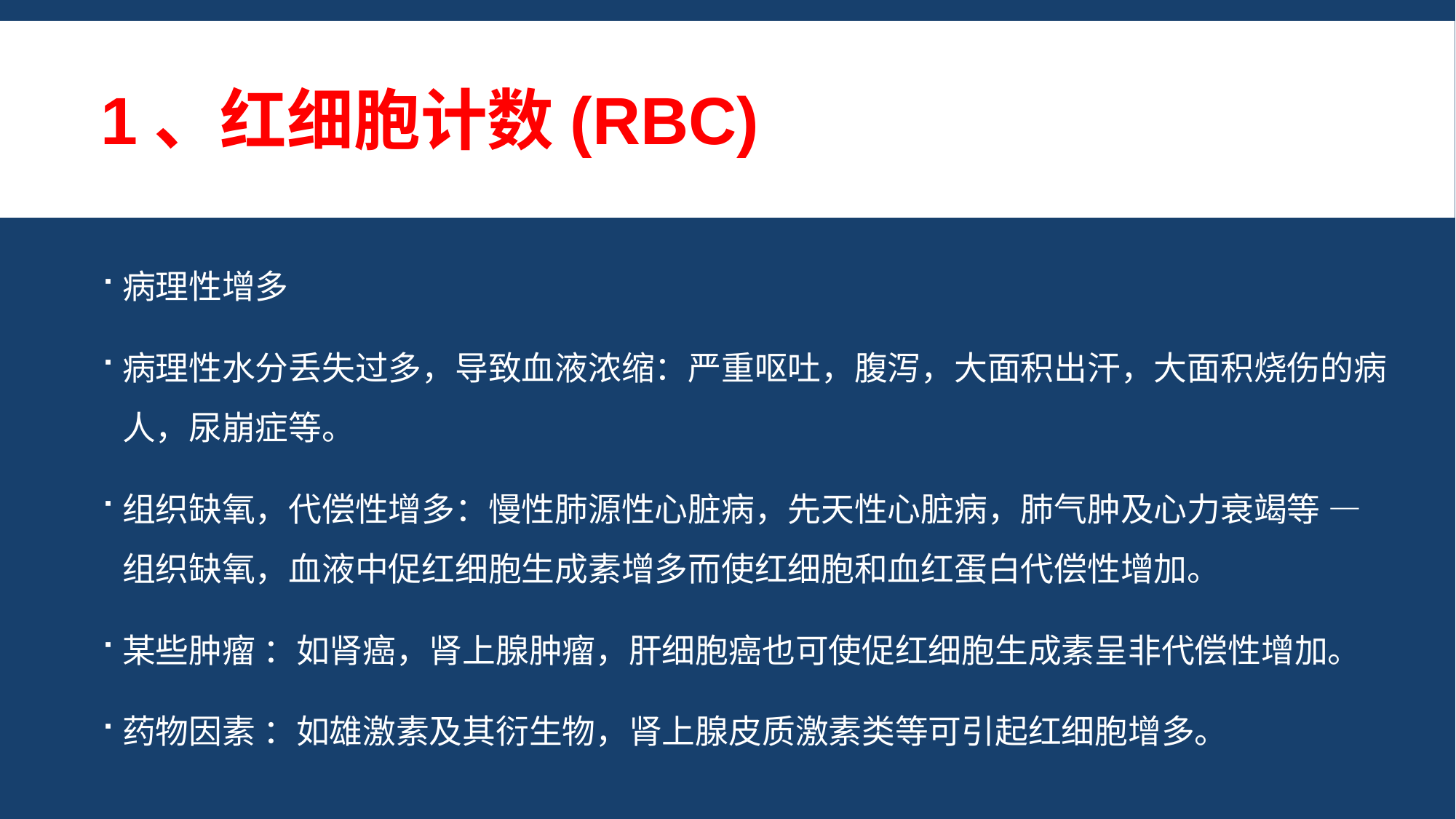

# 1、红细胞计数(RBC)
病理性增多
病理性水分丢失过多，导致血液浓缩：严重呕吐，腹泻，大面积出汗，大面积烧伤的病人，尿崩症等。
组织缺氧，代偿性增多：慢性肺源性心脏病，先天性心脏病，肺气肿及心力衰竭等 — 组织缺氧，血液中促红细胞生成素增多而使红细胞和血红蛋白代偿性增加。
某些肿瘤 ：如肾癌，肾上腺肿瘤，肝细胞癌也可使促红细胞生成素呈非代偿性增加。
药物因素 ：如雄激素及其衍生物，肾上腺皮质激素类等可引起红细胞增多。